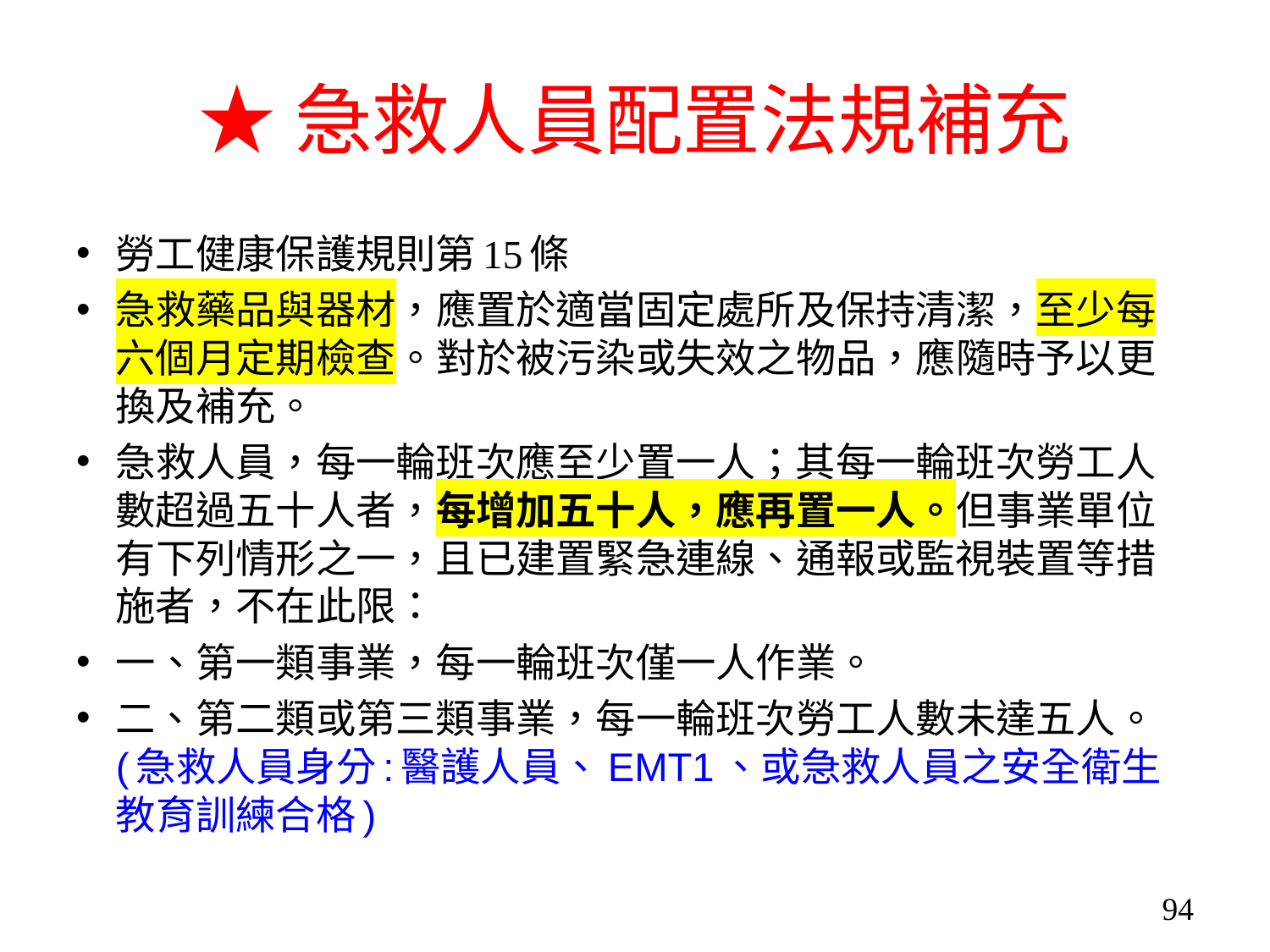

# ★急救人員配置法規補充
勞工健康保護規則第15條
急救藥品與器材，應置於適當固定處所及保持清潔，至少每六個月定期檢查。對於被污染或失效之物品，應隨時予以更換及補充。
急救人員，每一輪班次應至少置一人；其每一輪班次勞工人數超過五十人者，每增加五十人，應再置一人。但事業單位有下列情形之一，且已建置緊急連線、通報或監視裝置等措施者，不在此限：
一、第一類事業，每一輪班次僅一人作業。
二、第二類或第三類事業，每一輪班次勞工人數未達五人。(急救人員身分:醫護人員、EMT1、或急救人員之安全衛生教育訓練合格)
94